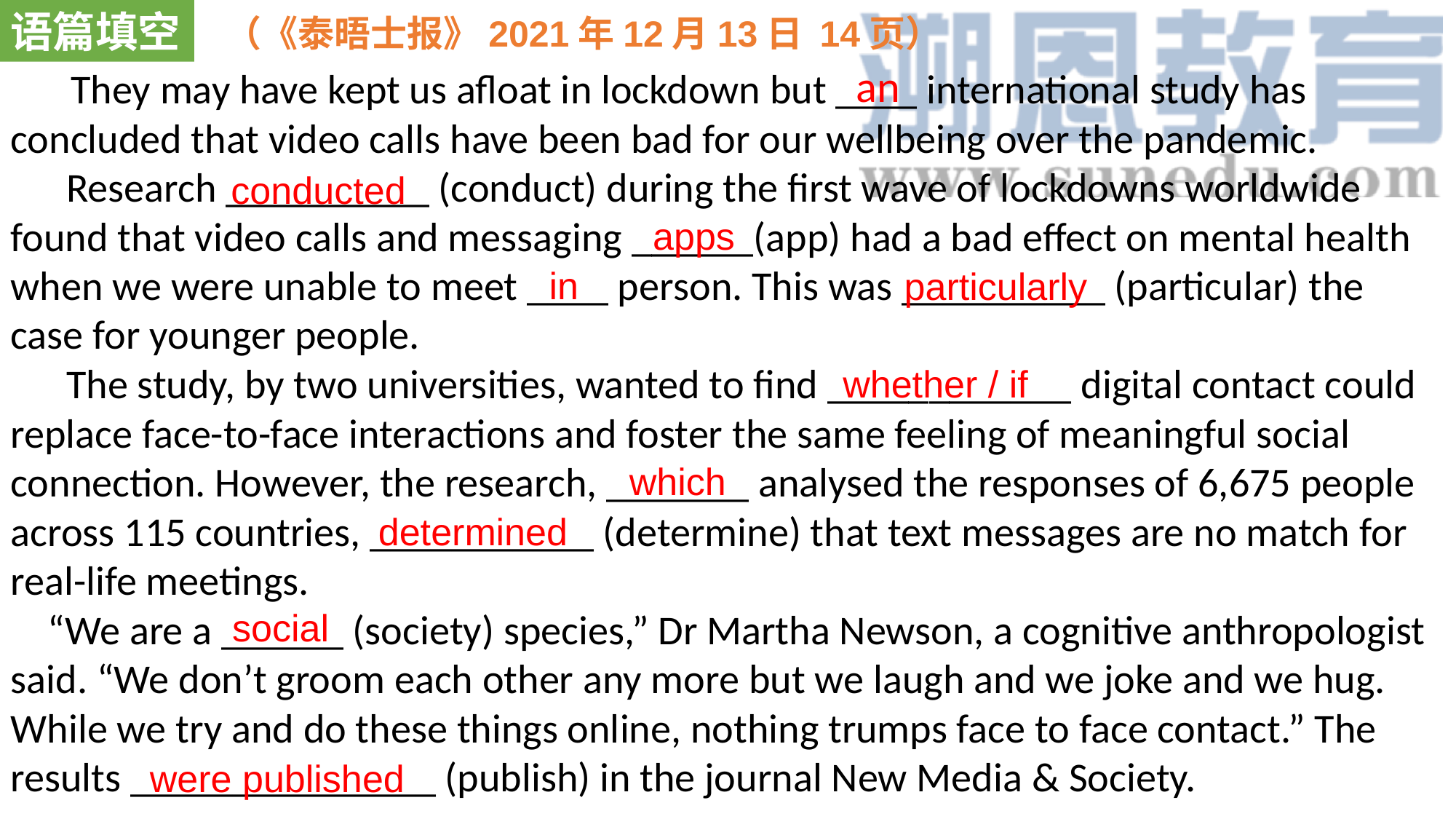

语篇填空
（《泰晤士报》2021年12月13日 14页）

an
       They may have kept us afloat in lockdown but ____ international study has concluded that video calls have been bad for our wellbeing over the pandemic.
      Research __________ (conduct) during the first wave of lockdowns worldwide found that video calls and messaging ______(app) had a bad effect on mental health when we were unable to meet ____ person. This was __________ (particular) the case for younger people.
      The study, by two universities, wanted to find ____________ digital contact could replace face-to-face interactions and foster the same feeling of meaningful social connection. However, the research, _______ analysed the responses of 6,675 people across 115 countries, ___________ (determine) that text messages are no match for real-life meetings.
    “We are a ______ (society) species,” Dr Martha Newson, a cognitive anthropologist said. “We don’t groom each other any more but we laugh and we joke and we hug. While we try and do these things online, nothing trumps face to face contact.” The results _______________ (publish) in the journal New Media & Society.

conducted
apps
particularly
in
whether / if
which
determined
social
were published